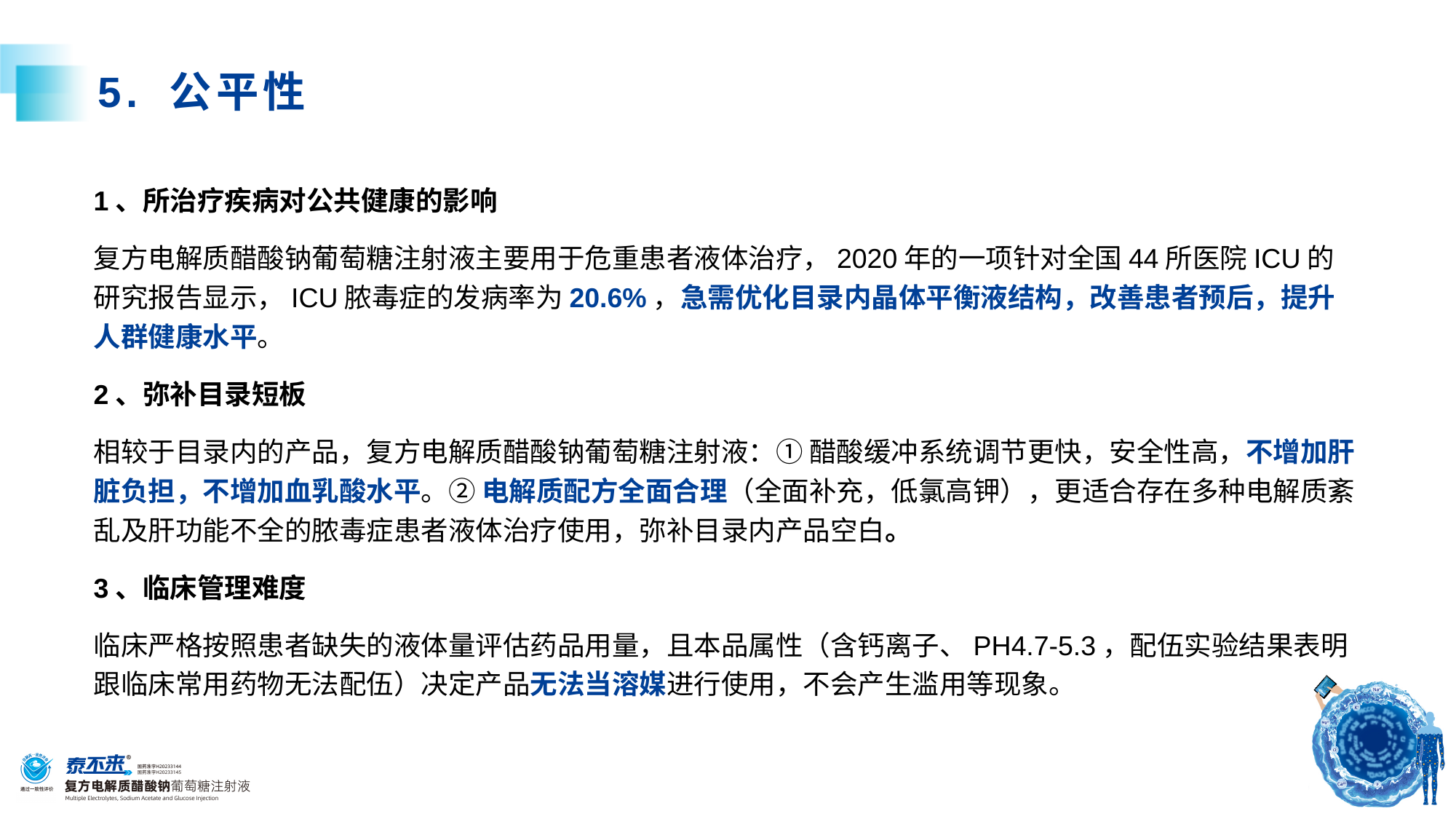

# 5. 公平性
1、所治疗疾病对公共健康的影响
复方电解质醋酸钠葡萄糖注射液主要用于危重患者液体治疗，2020年的一项针对全国44所医院ICU的研究报告显示，ICU脓毒症的发病率为20.6%，急需优化目录内晶体平衡液结构，改善患者预后，提升人群健康水平。
2、弥补目录短板
相较于目录内的产品，复方电解质醋酸钠葡萄糖注射液：① 醋酸缓冲系统调节更快，安全性高，不增加肝脏负担，不增加血乳酸水平。② 电解质配方全面合理（全面补充，低氯高钾），更适合存在多种电解质紊乱及肝功能不全的脓毒症患者液体治疗使用，弥补目录内产品空白。
3、临床管理难度
临床严格按照患者缺失的液体量评估药品用量，且本品属性（含钙离子、PH4.7-5.3，配伍实验结果表明跟临床常用药物无法配伍）决定产品无法当溶媒进行使用，不会产生滥用等现象。